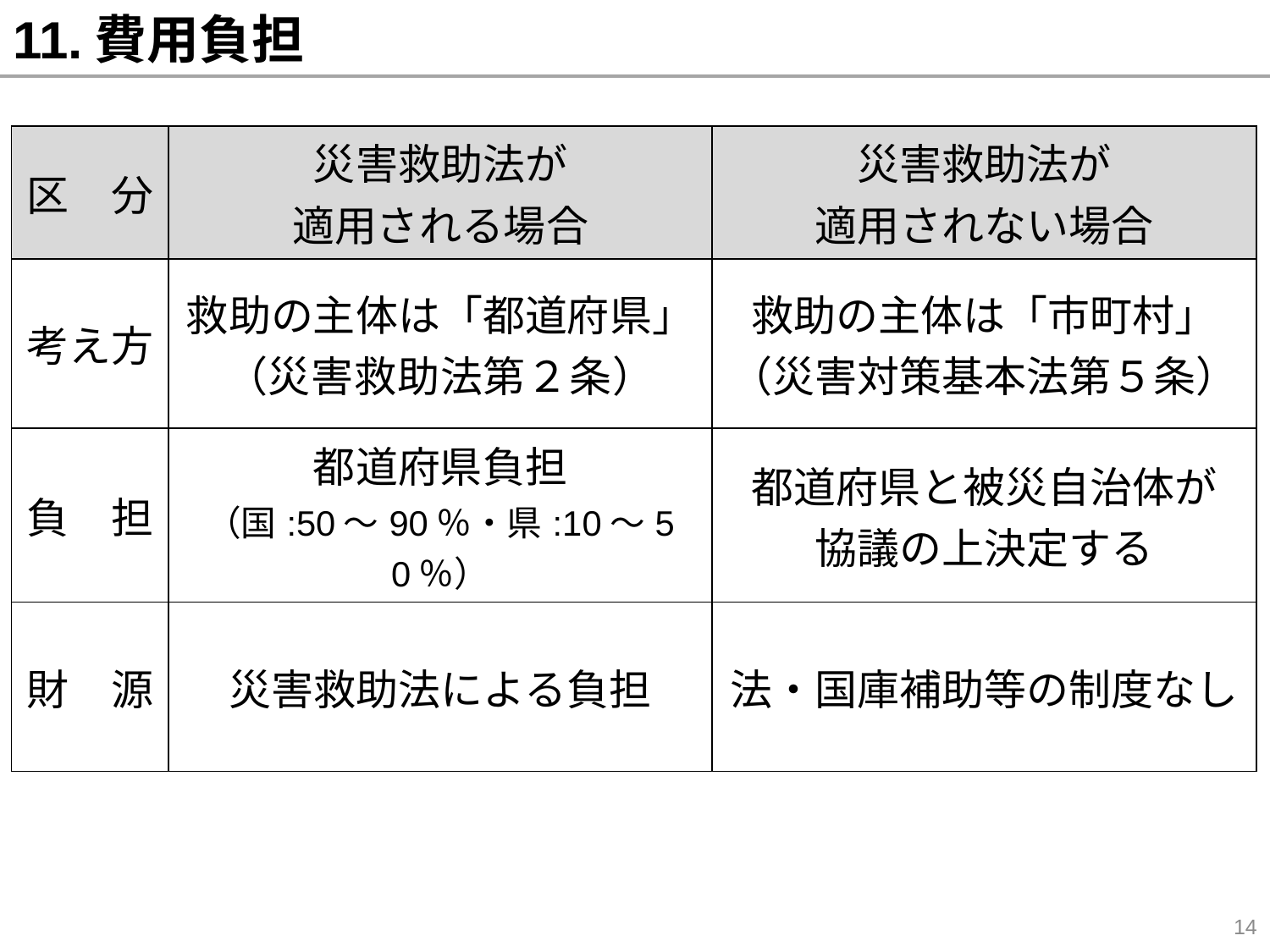

# 11.費用負担
| 区　分 | 災害救助法が 適用される場合 | 災害救助法が 適用されない場合 |
| --- | --- | --- |
| 考え方 | 救助の主体は「都道府県」 （災害救助法第２条） | 救助の主体は「市町村」 （災害対策基本法第５条） |
| 負　担 | 都道府県負担 （国:50～90％・県:10～50％） | 都道府県と被災自治体が 協議の上決定する |
| 財　源 | 災害救助法による負担 | 法・国庫補助等の制度なし |
14